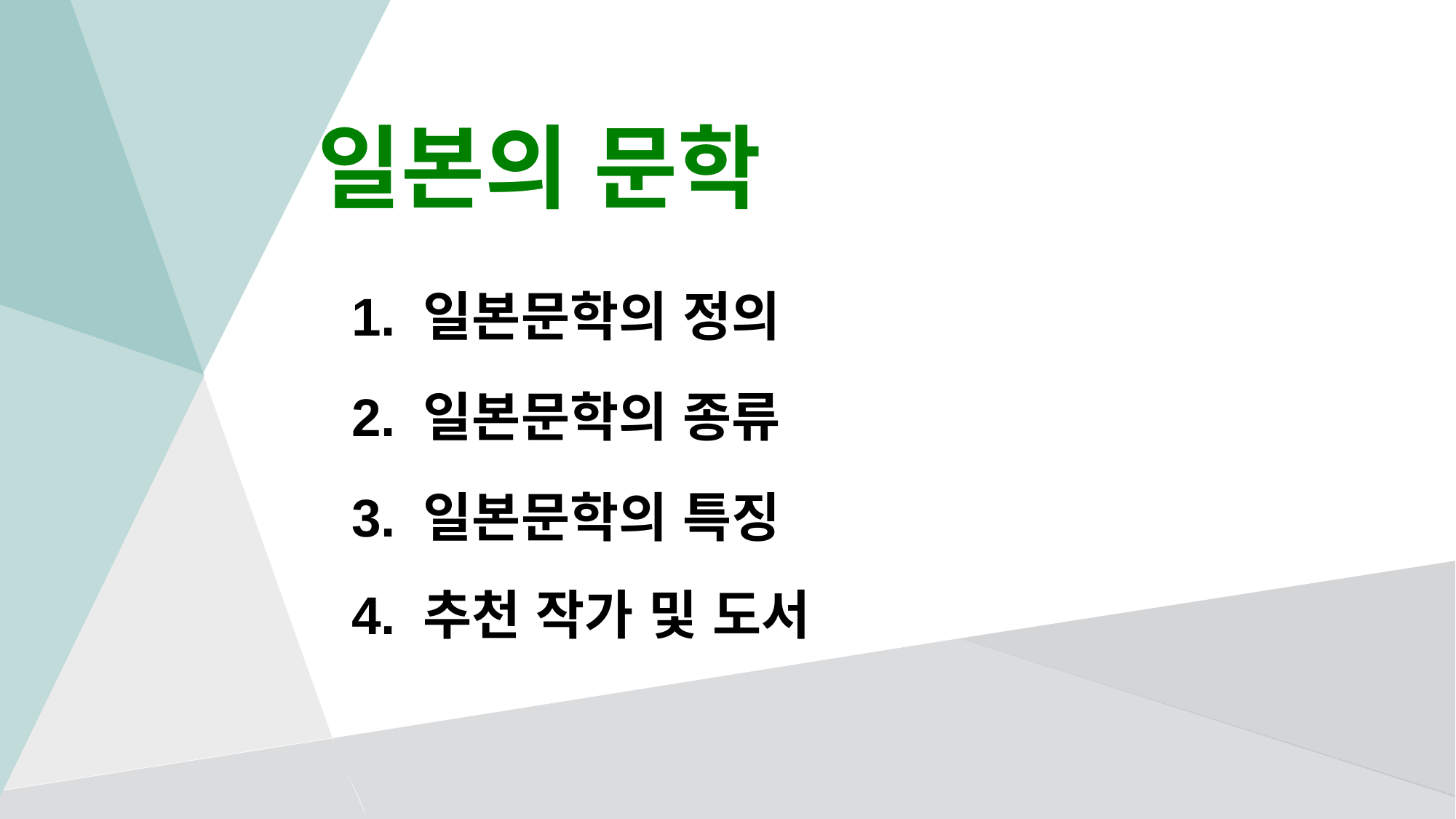

# 일본의 문학

1. 일본문학의 정의
2. 일본문학의 종류
3. 일본문학의 특징
4. 추천 작가 및 도서